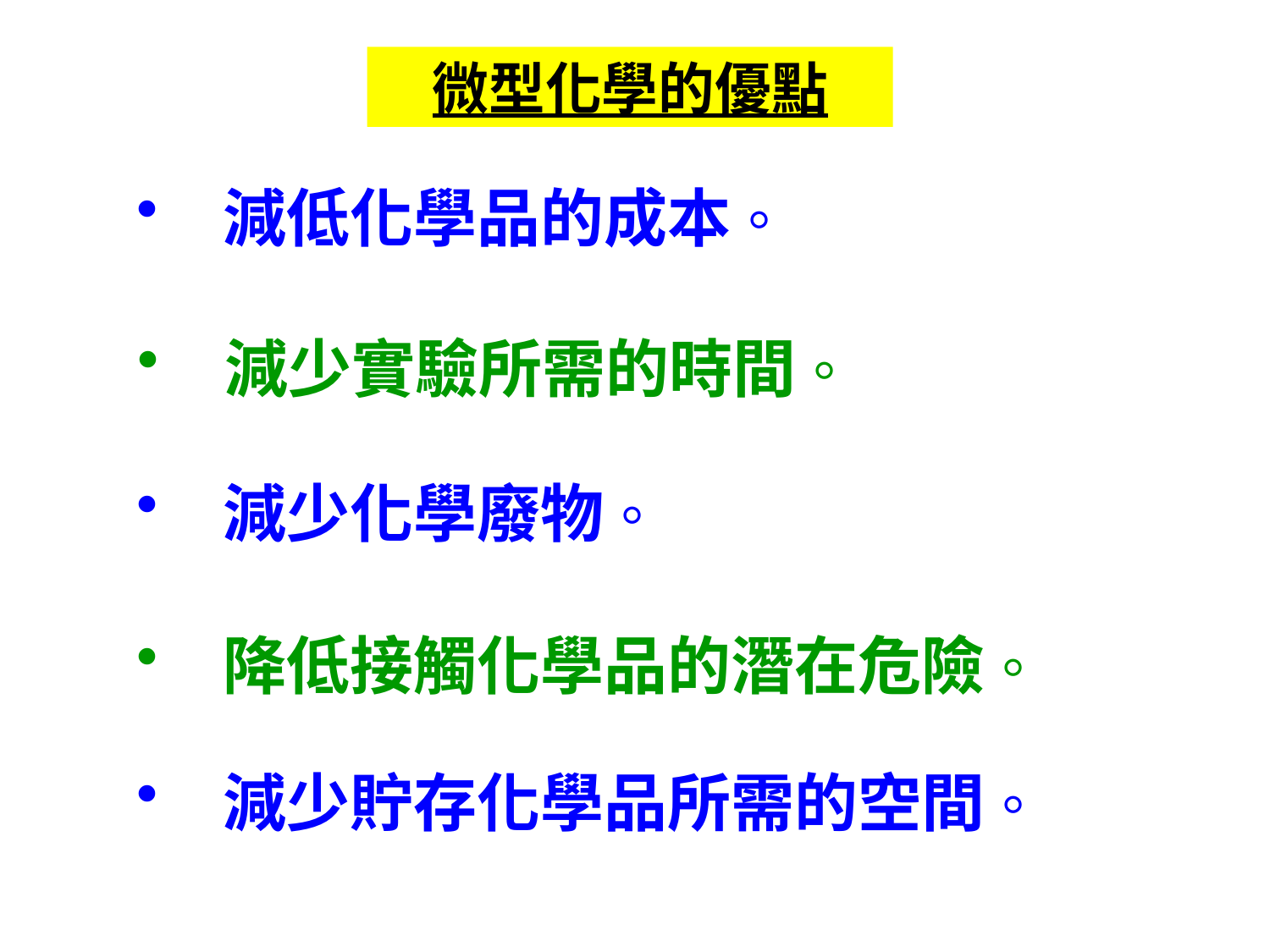

微型化學的優點
減低化學品的成本。
減少實驗所需的時間。
減少化學廢物。
降低接觸化學品的潛在危險。
減少貯存化學品所需的空間。